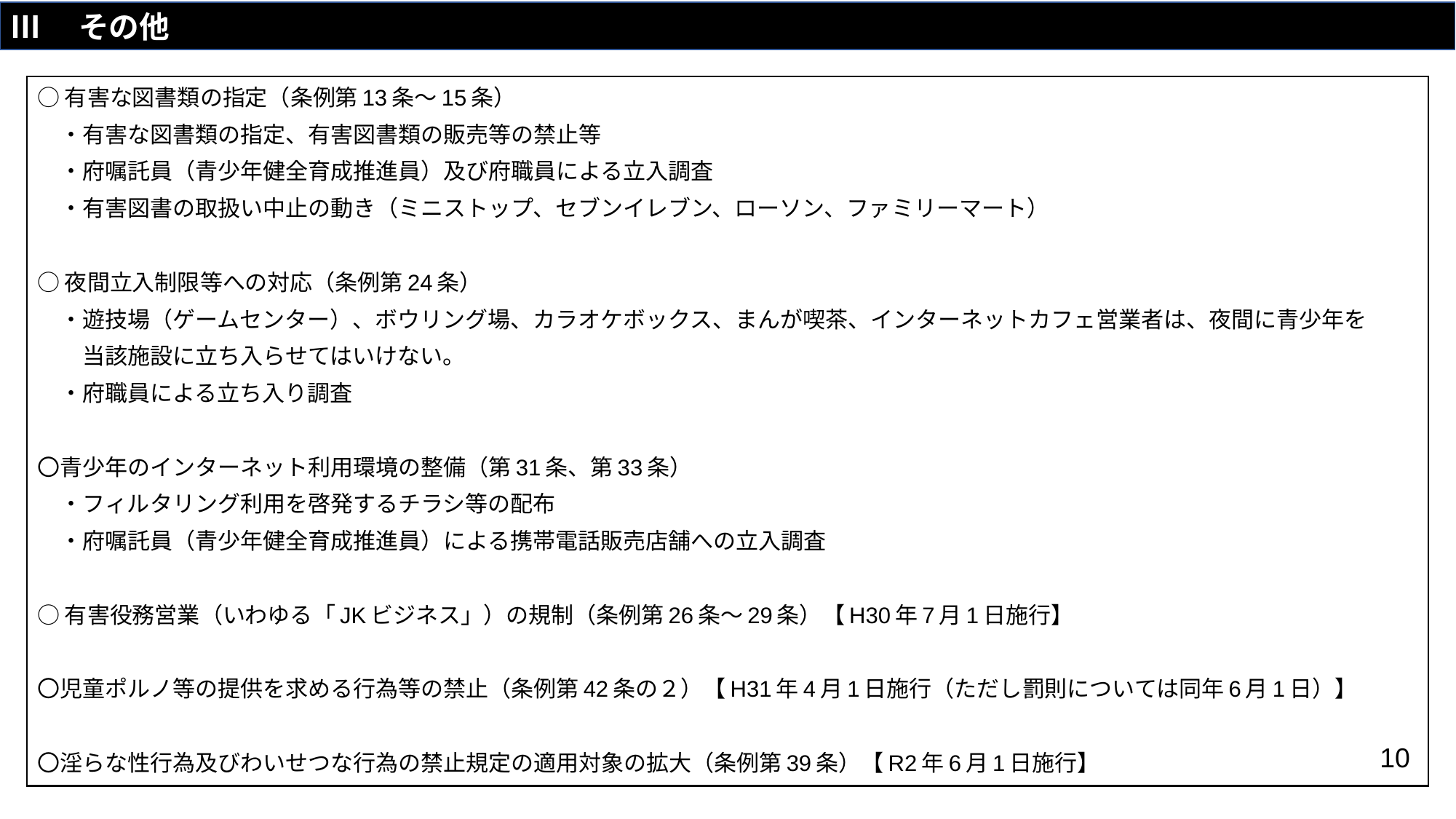

Ⅲ　その他
○有害な図書類の指定（条例第13条～15条）
　・有害な図書類の指定、有害図書類の販売等の禁止等
　・府嘱託員（青少年健全育成推進員）及び府職員による立入調査
　・有害図書の取扱い中止の動き（ミニストップ、セブンイレブン、ローソン、ファミリーマート）

○夜間立入制限等への対応（条例第24条）
　・遊技場（ゲームセンター）、ボウリング場、カラオケボックス、まんが喫茶、インターネットカフェ営業者は、夜間に青少年を
　　当該施設に立ち入らせてはいけない。
　・府職員による立ち入り調査

〇青少年のインターネット利用環境の整備（第31条、第33条）
　・フィルタリング利用を啓発するチラシ等の配布
　・府嘱託員（青少年健全育成推進員）による携帯電話販売店舗への立入調査

○有害役務営業（いわゆる「JKビジネス」）の規制（条例第26条～29条）【H30年7月1日施行】

〇児童ポルノ等の提供を求める行為等の禁止（条例第42条の２）【H31年4月1日施行（ただし罰則については同年6月1日）】

〇淫らな性行為及びわいせつな行為の禁止規定の適用対象の拡大（条例第39条）【R2年6月1日施行】
10